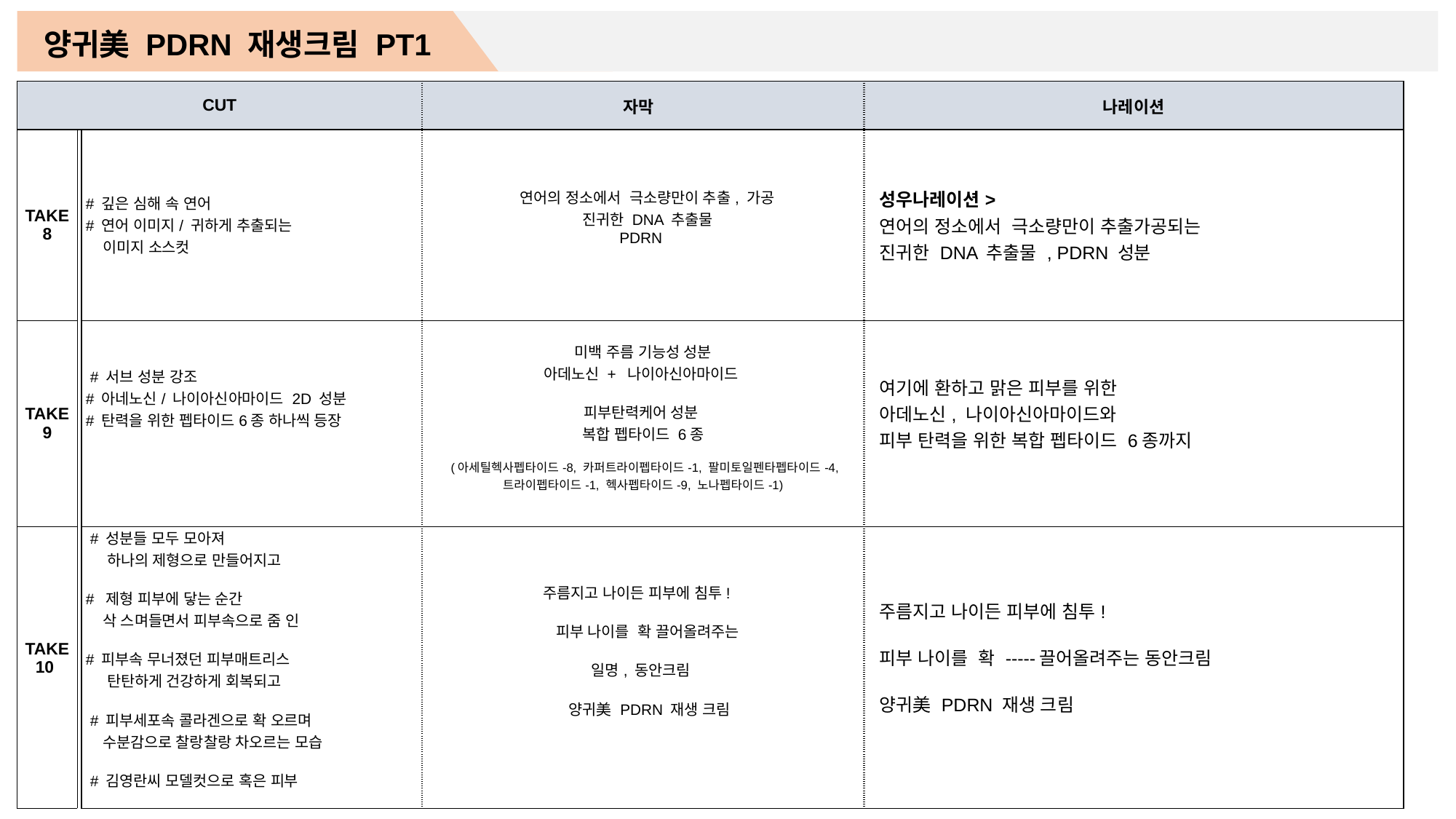

양귀美 PDRN 재생크림 PT1

| CUT |  |  | 자막 | 나레이션 |
| --- | --- | --- | --- | --- |
| TAKE 8 |  | # 깊은 심해 속 연어 # 연어 이미지/ 귀하게 추출되는 이미지 소스컷 | 연어의 정소에서 극소량만이 추출, 가공 진귀한 DNA 추출물 PDRN | 성우나레이션> 연어의 정소에서 극소량만이 추출가공되는 진귀한 DNA 추출물 , PDRN 성분 |
| TAKE 9 |  | # 서브 성분 강조 # 아네노신/ 나이아신아마이드 2D 성분 # 탄력을 위한 펩타이드6종 하나씩 등장 | 미백 주름 기능성 성분 아데노신 + 나이아신아마이드 피부탄력케어 성분 복합 펩타이드 6종 (아세틸헥사펩타이드-8, 카퍼트라이펩타이드-1, 팔미토일펜타펩타이드-4, 트라이펩타이드-1, 헥사펩타이드-9, 노나펩타이드-1) | 여기에 환하고 맑은 피부를 위한 아데노신, 나이아신아마이드와 피부 탄력을 위한 복합 펩타이드 6종까지 |
| TAKE 10 |  | # 성분들 모두 모아져 하나의 제형으로 만들어지고 # 제형 피부에 닿는 순간 삭 스며들면서 피부속으로 줌 인 # 피부속 무너졌던 피부매트리스 탄탄하게 건강하게 회복되고 # 피부세포속 콜라겐으로 확 오르며 수분감으로 찰랑찰랑 차오르는 모습 # 김영란씨 모델컷으로 혹은 피부 | 주름지고 나이든 피부에 침투! 피부 나이를 확 끌어올려주는 일명, 동안크림 양귀美 PDRN 재생 크림 | 주름지고 나이든 피부에 침투! 피부 나이를 확 -----끌어올려주는 동안크림 양귀美 PDRN 재생 크림 |